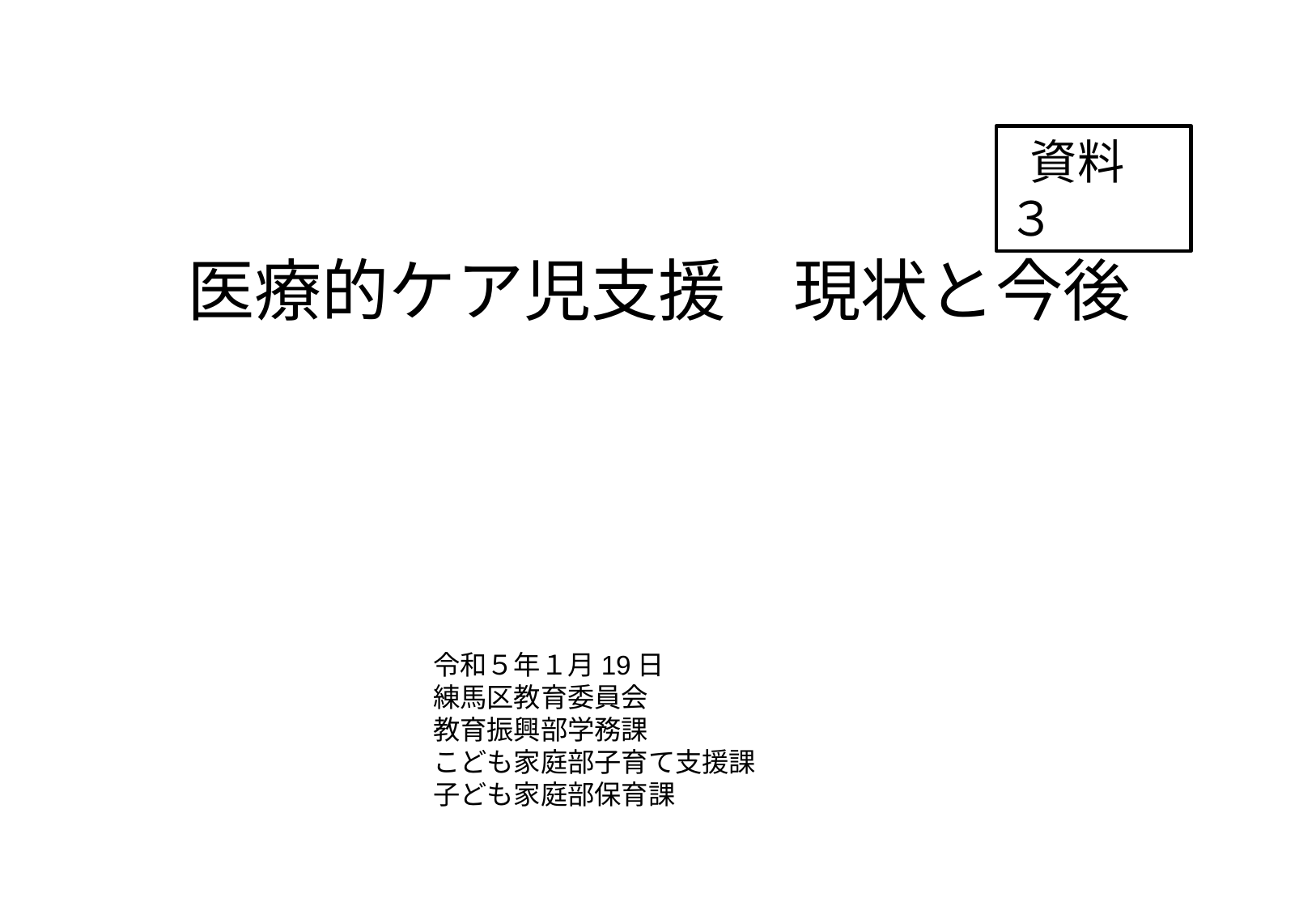

資料 ３
医療的ケア児支援　現状と今後
令和５年１月19日
練馬区教育委員会
教育振興部学務課
こども家庭部子育て支援課
子ども家庭部保育課